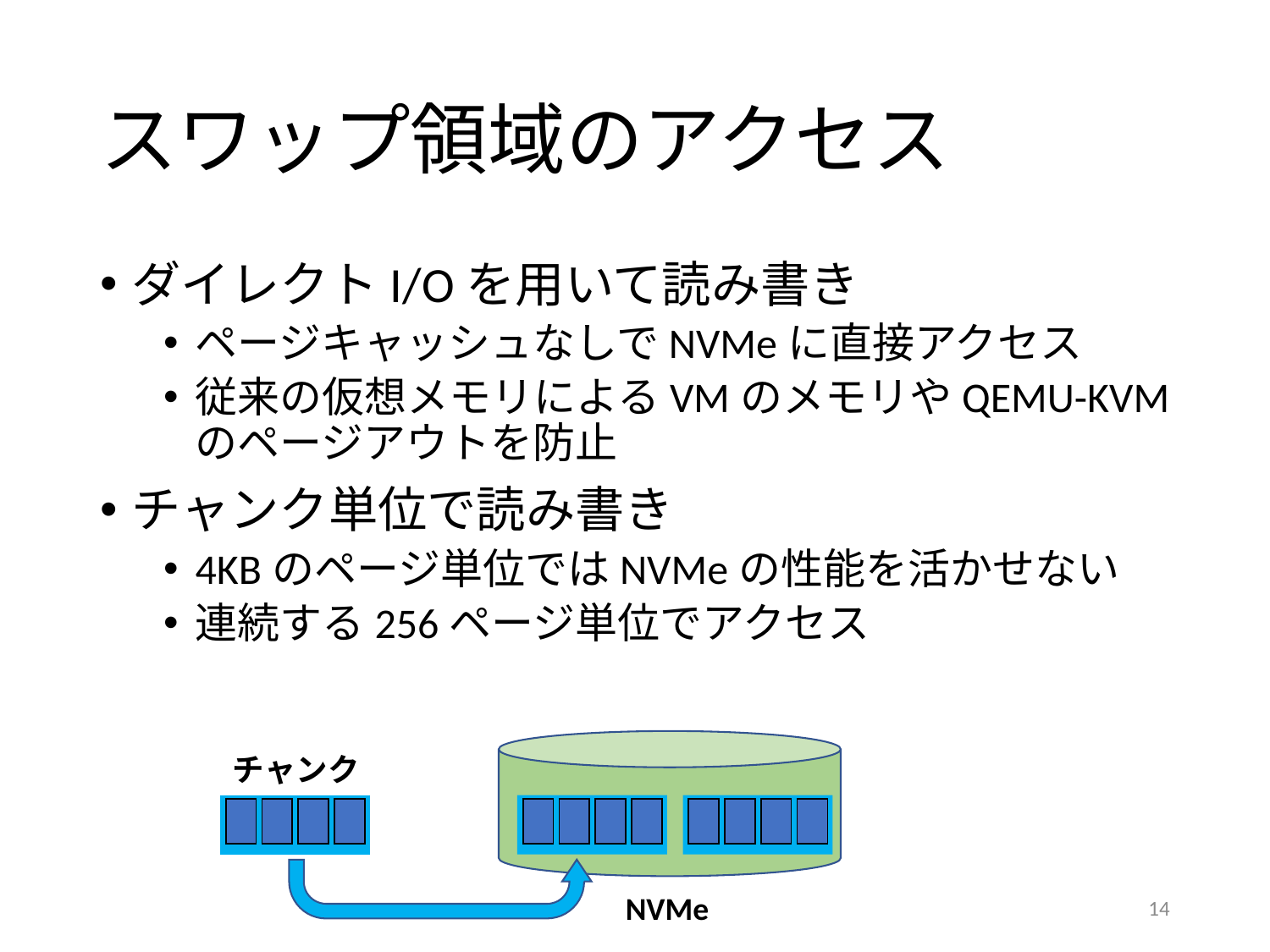

# スワップ領域のアクセス
ダイレクトI/Oを用いて読み書き
ページキャッシュなしでNVMeに直接アクセス
従来の仮想メモリによるVMのメモリやQEMU-KVMのページアウトを防止
チャンク単位で読み書き
4KBのページ単位ではNVMeの性能を活かせない
連続する256ページ単位でアクセス

チャンク

|  |
| --- |
|  |
| --- |
|  |
| --- |
|  |
| --- |
|  |
| --- |
|  |
| --- |
|  |
| --- |
|  |
| --- |
|  |
| --- |
|  |
| --- |
|  |
| --- |
|  |
| --- |

NVMe
14